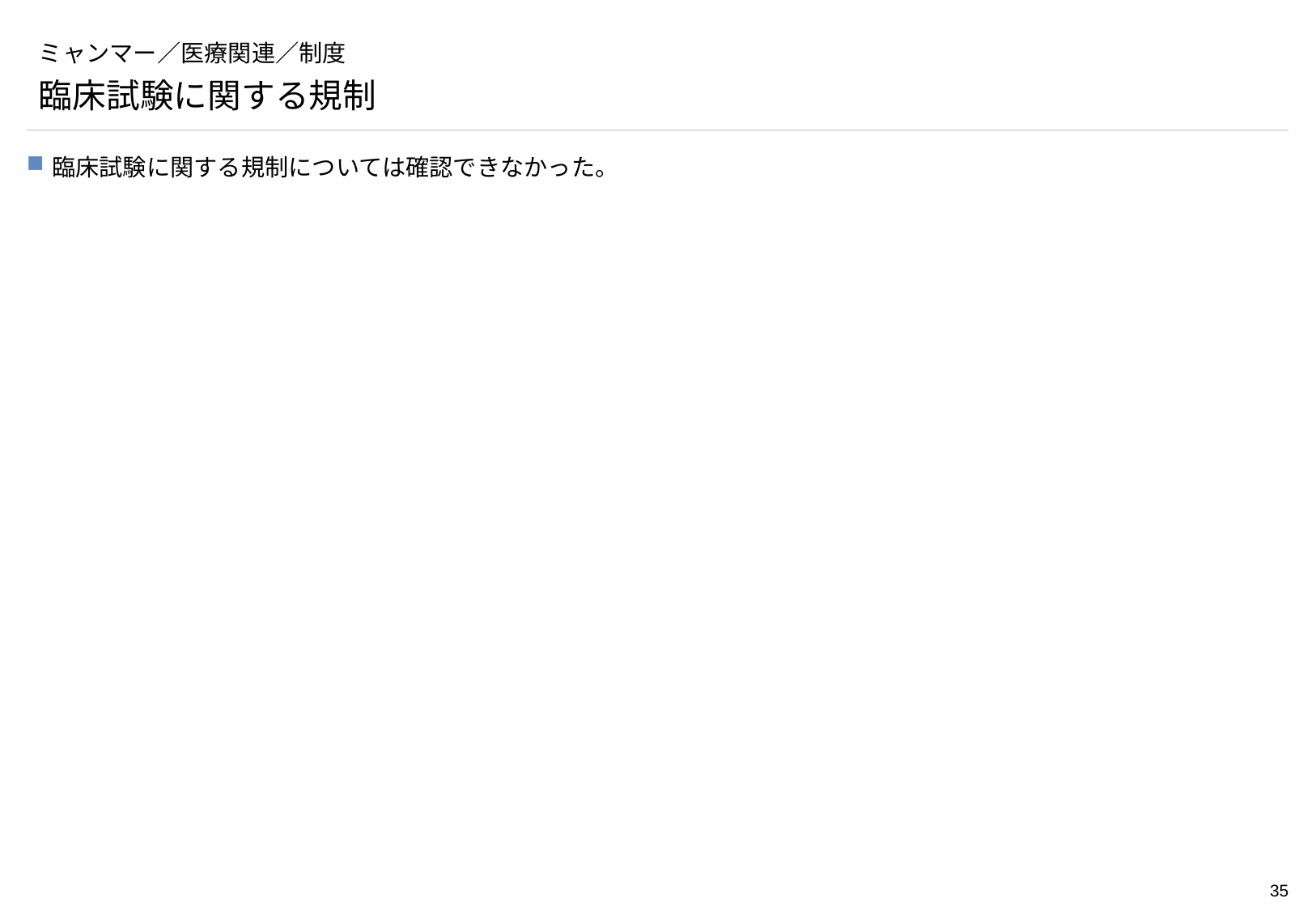

# ミャンマー／医療関連／制度
臨床試験に関する規制
臨床試験に関する規制については確認できなかった。